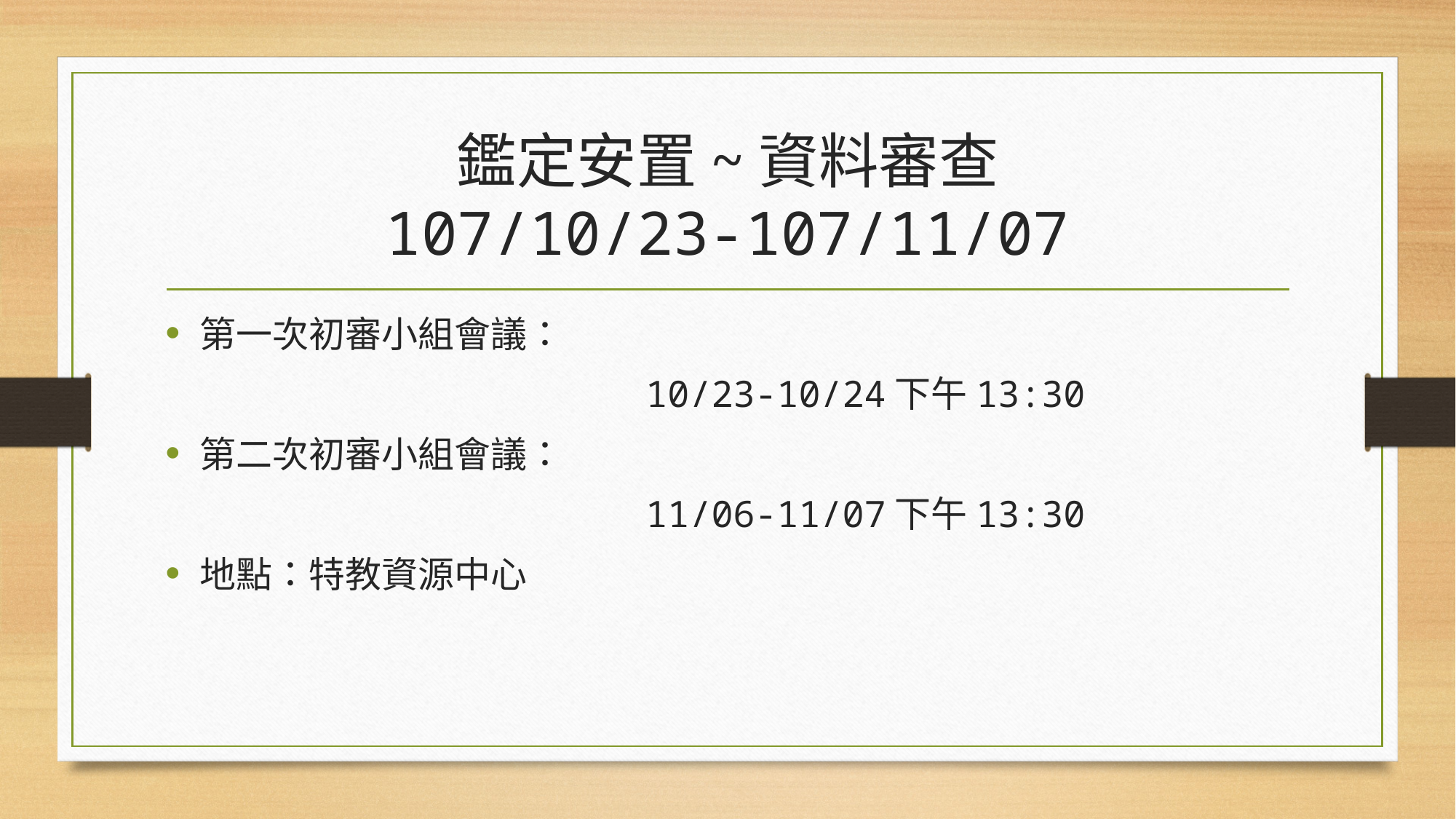

# 鑑定安置~資料審查 107/10/23-107/11/07
第一次初審小組會議：
                      10/23-10/24下午13:30
第二次初審小組會議：
                      11/06-11/07下午13:30
地點：特教資源中心